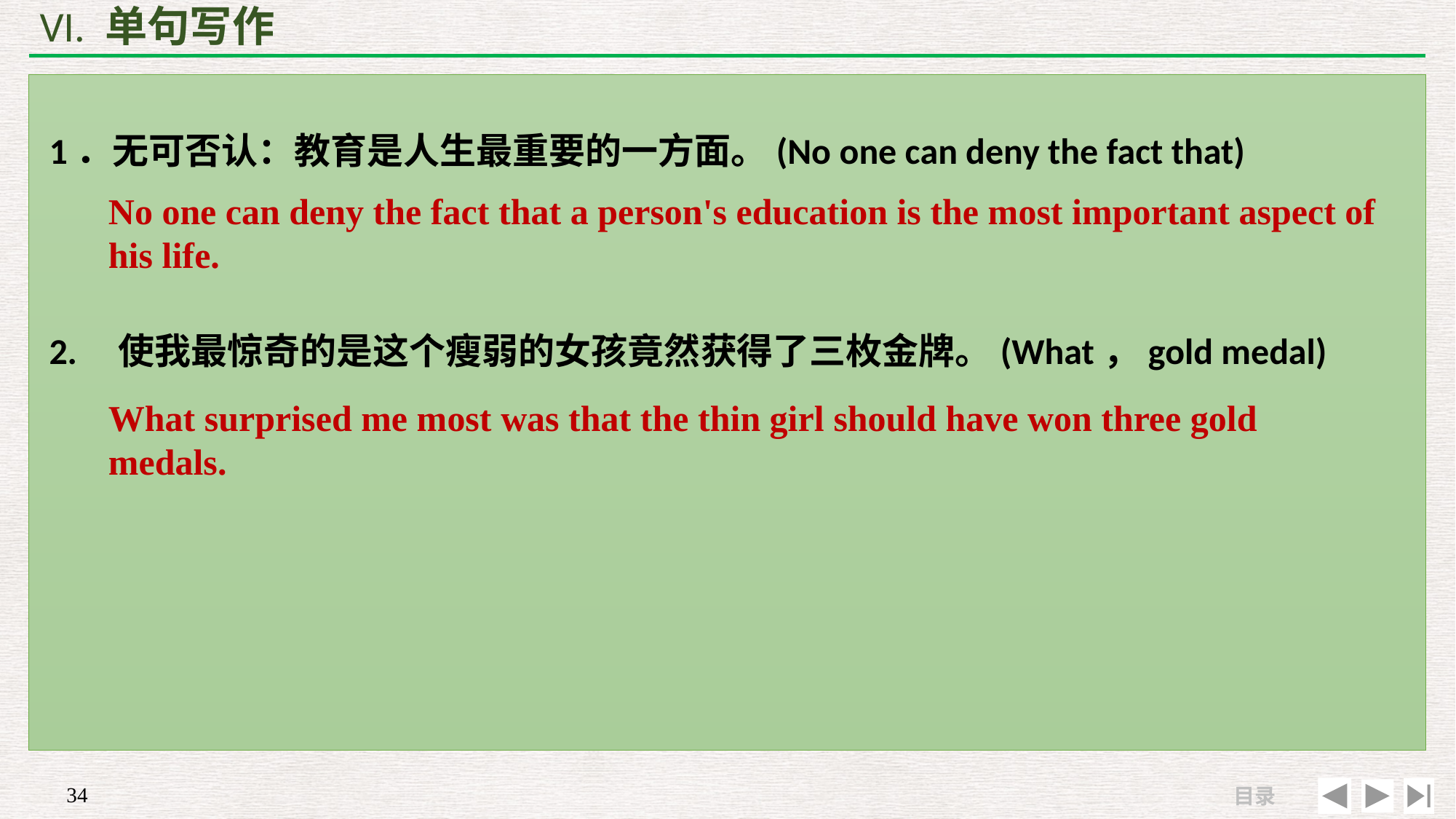

# VI. 单句写作

1．无可否认：教育是人生最重要的一方面。(No one can deny the fact that)

2.    使我最惊奇的是这个瘦弱的女孩竟然获得了三枚金牌。(What，gold medal)
No one can deny the fact that a person's education is the most important aspect of his life.
What surprised me most was that the thin girl should have won three gold medals.